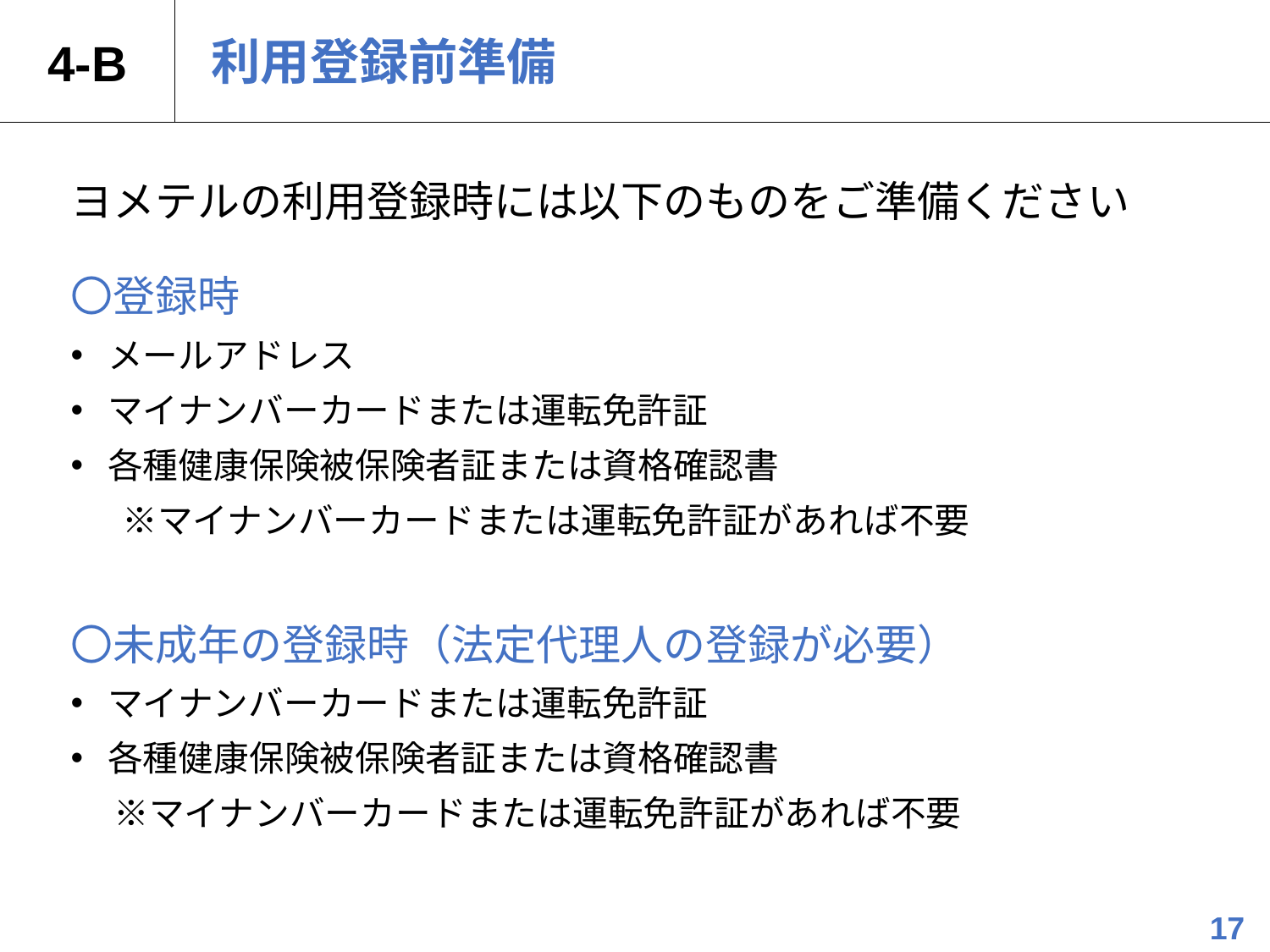

# 4-B
利用登録前準備
ヨメテルの利用登録時には以下のものをご準備ください
〇登録時
メールアドレス
マイナンバーカードまたは運転免許証
各種健康保険被保険者証または資格確認書
 　※マイナンバーカードまたは運転免許証があれば不要
〇未成年の登録時（法定代理人の登録が必要）
マイナンバーカードまたは運転免許証
各種健康保険被保険者証または資格確認書
　 ※マイナンバーカードまたは運転免許証があれば不要
17